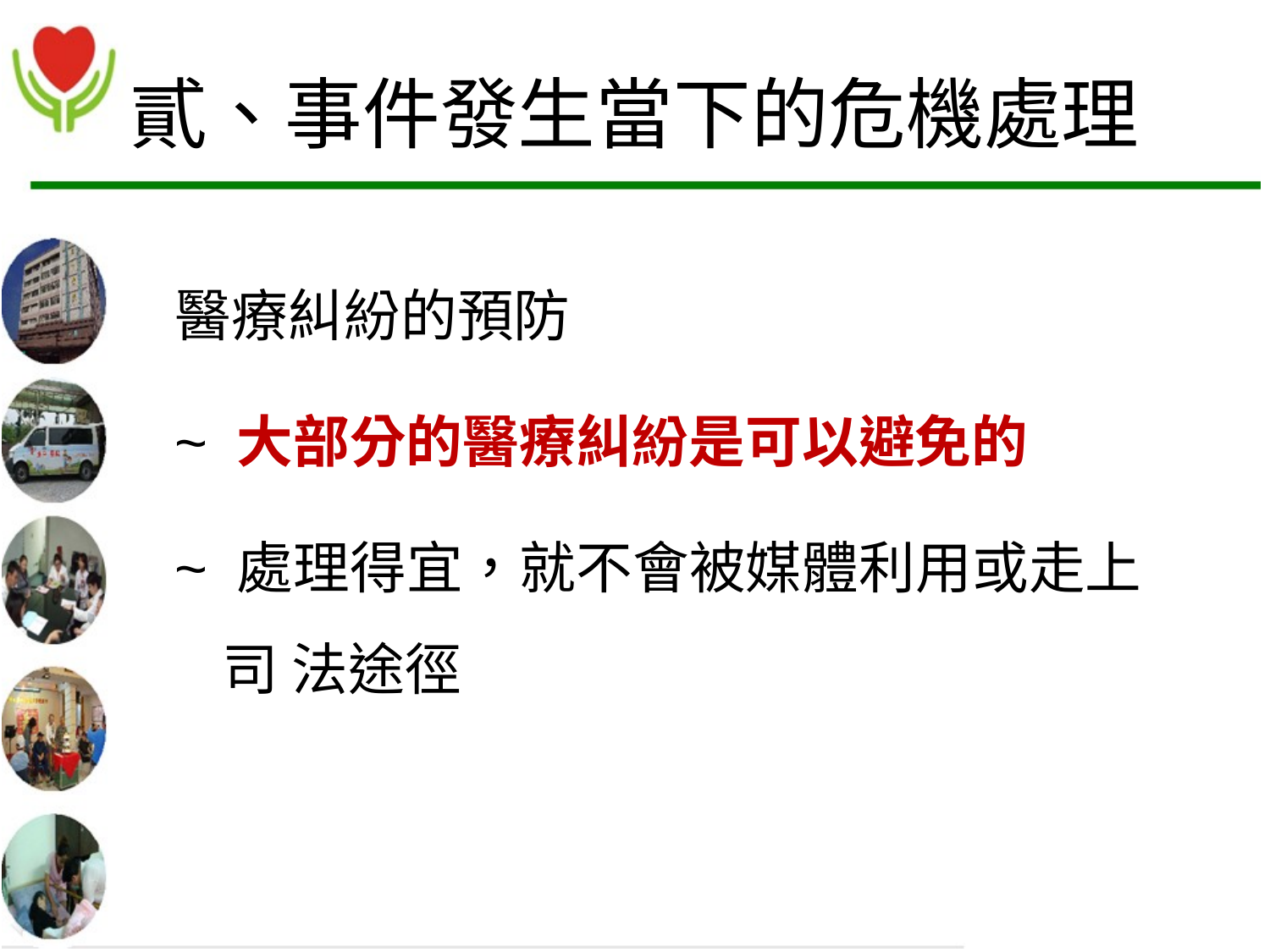

# 貳、事件發生當下的危機處理
醫療糾紛的預防
~ 大部分的醫療糾紛是可以避免的
~ 處理得宜，就不會被媒體利用或走上司 法途徑